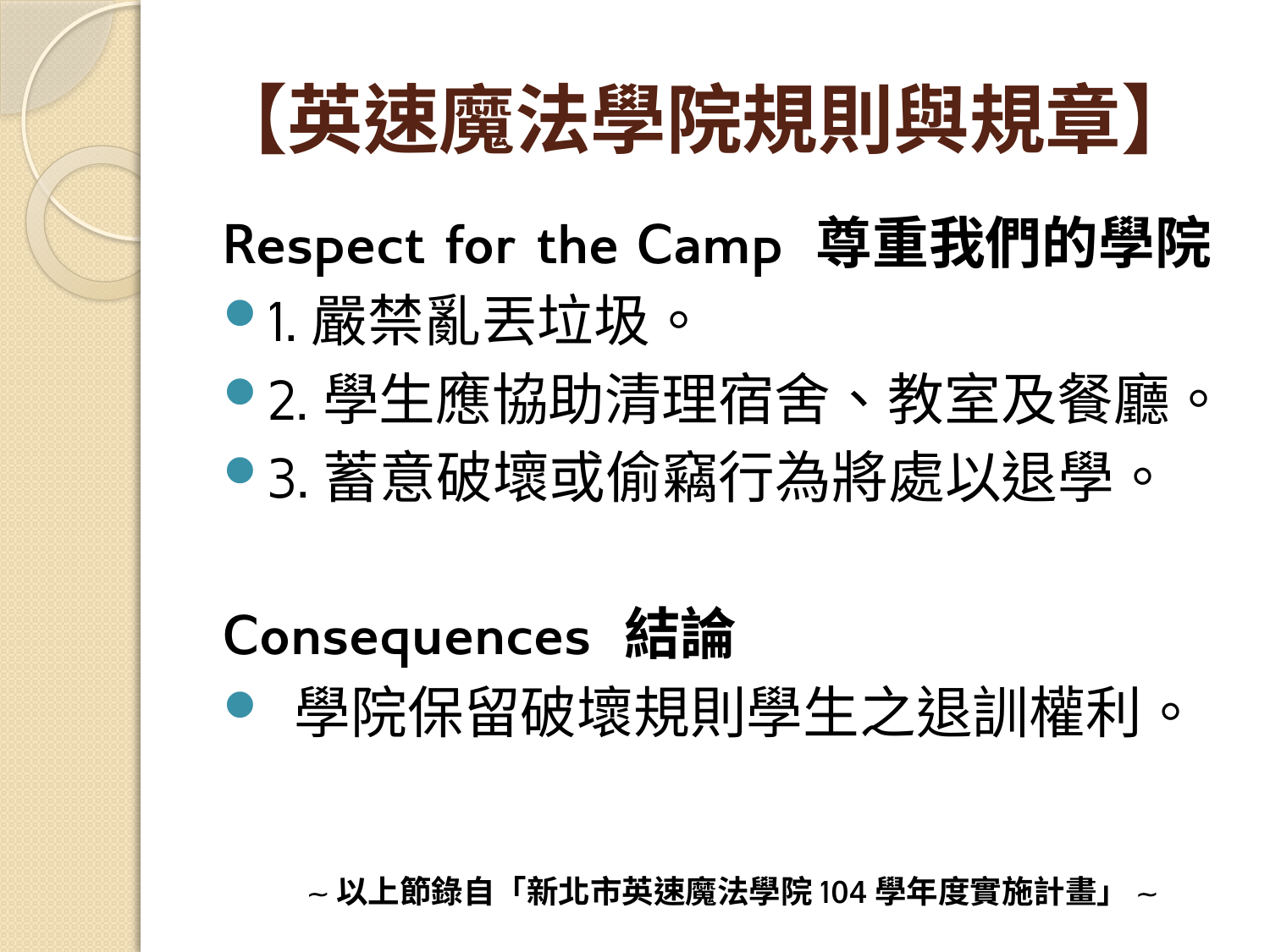

# 【英速魔法學院規則與規章】
Respect for the Camp 尊重我們的學院
1.嚴禁亂丟垃圾。
2.學生應協助清理宿舍、教室及餐廳。
3.蓄意破壞或偷竊行為將處以退學。

Consequences 結論
 學院保留破壞規則學生之退訓權利。

~以上節錄自「新北市英速魔法學院104學年度實施計畫」~